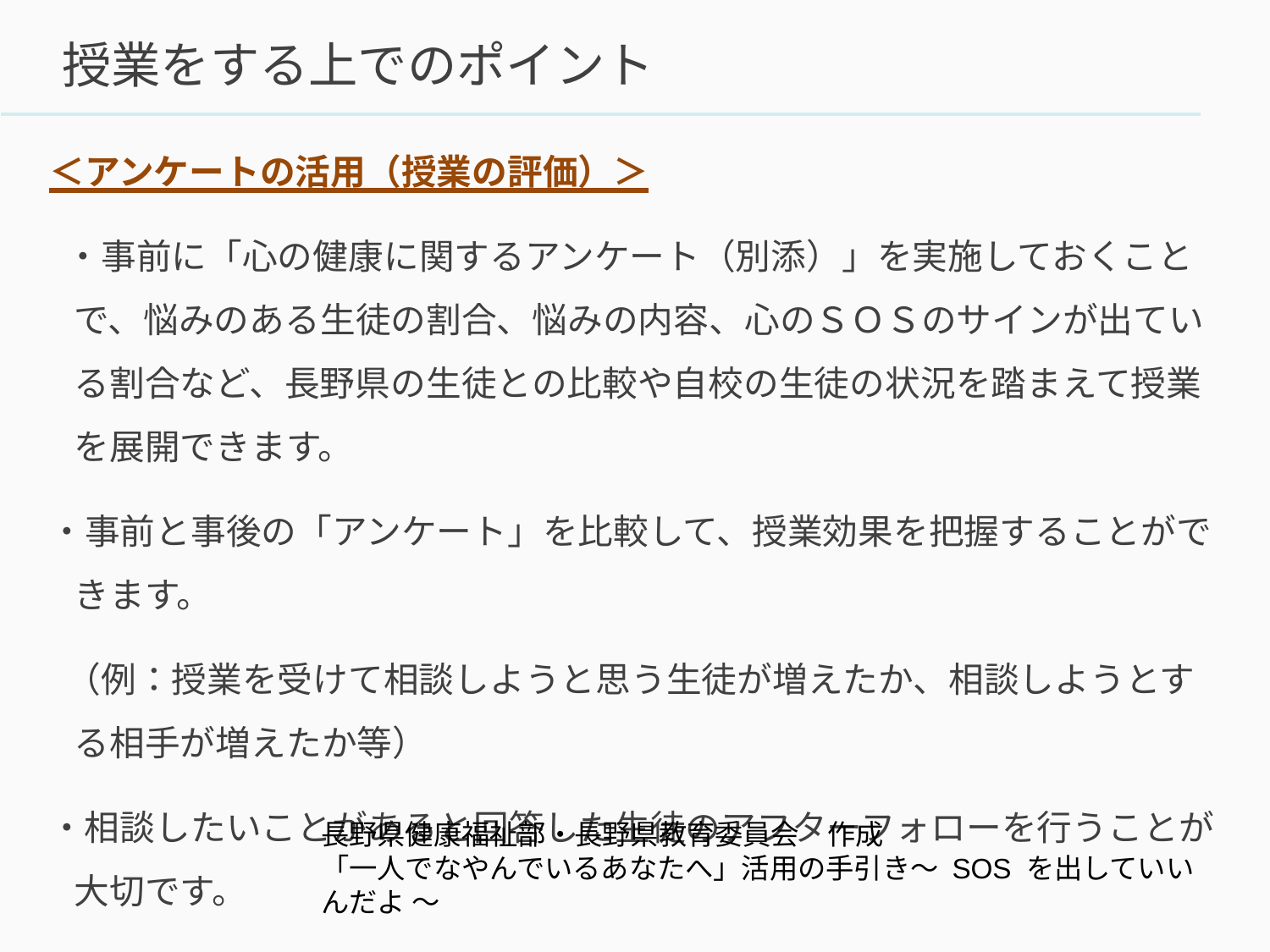

# 授業をする上でのポイント
＜アンケートの活用（授業の評価）＞
 ・事前に「心の健康に関するアンケート（別添）」を実施しておくことで、悩みのある生徒の割合、悩みの内容、心のＳＯＳのサインが出ている割合など、長野県の生徒との比較や自校の生徒の状況を踏まえて授業を展開できます。
・事前と事後の「アンケート」を比較して、授業効果を把握することができます。
 （例：授業を受けて相談しようと思う生徒が増えたか、相談しようとする相手が増えたか等）
・相談したいことがあると回答した生徒のアフターフォローを行うことが大切です。
長野県健康福祉部・長野県教育委員会　作成
「一人でなやんでいるあなたへ」活用の手引き～ SOS を出していいんだよ ～